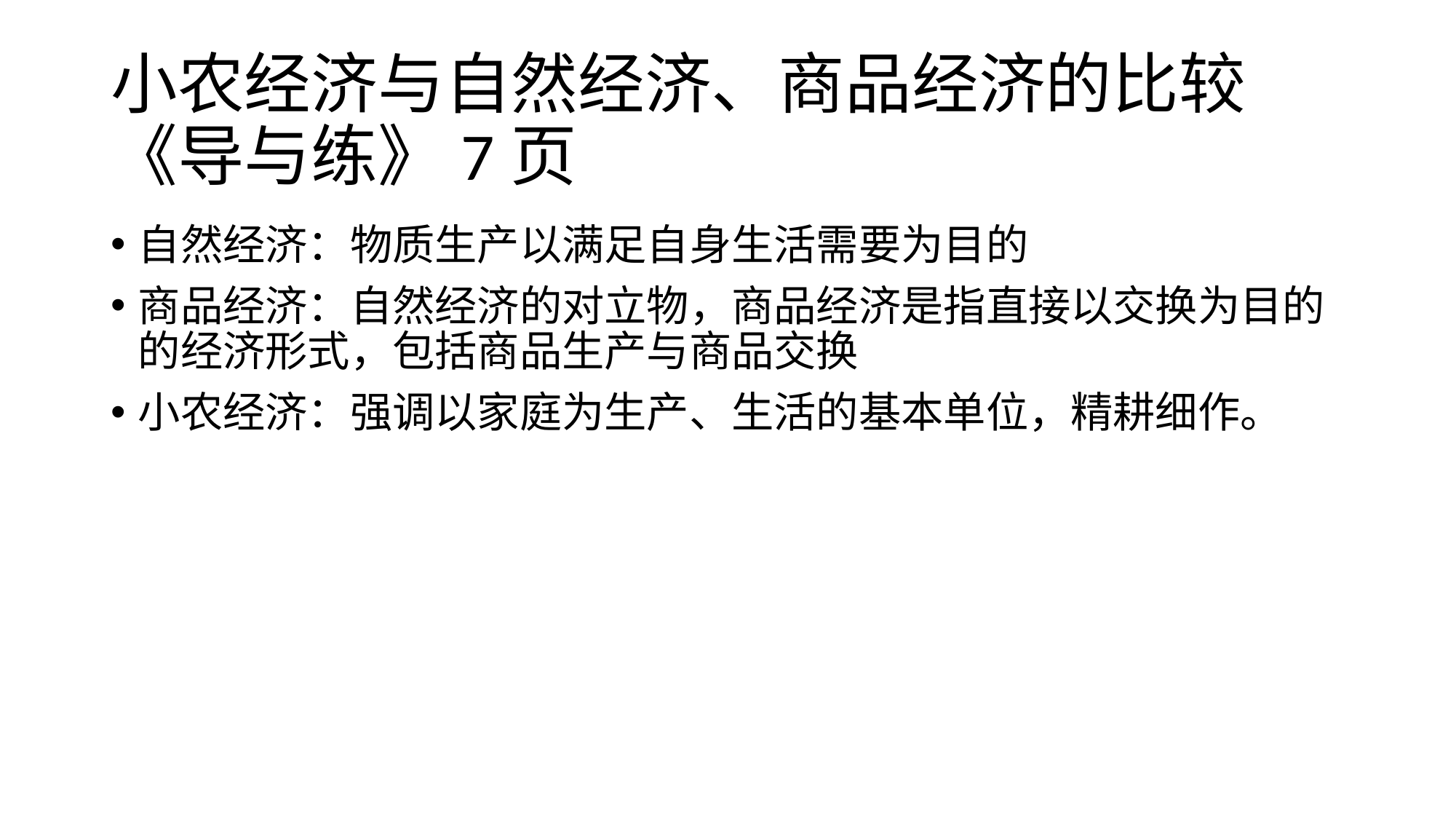

# 小农经济与自然经济、商品经济的比较《导与练》7页
自然经济：物质生产以满足自身生活需要为目的
商品经济：自然经济的对立物，商品经济是指直接以交换为目的的经济形式，包括商品生产与商品交换
小农经济：强调以家庭为生产、生活的基本单位，精耕细作。